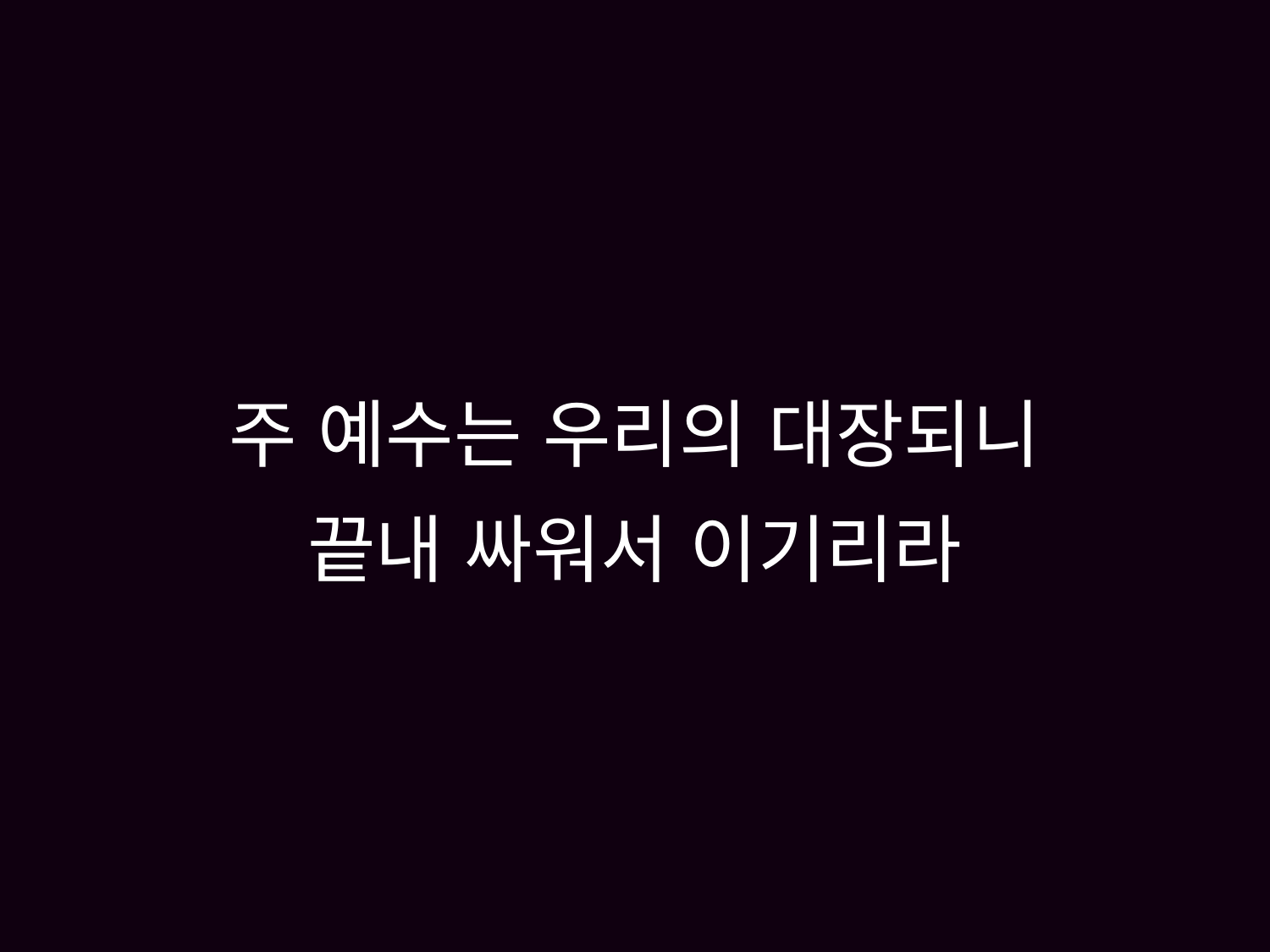

# 주 예수는 우리의 대장되니 끝내 싸워서 이기리라